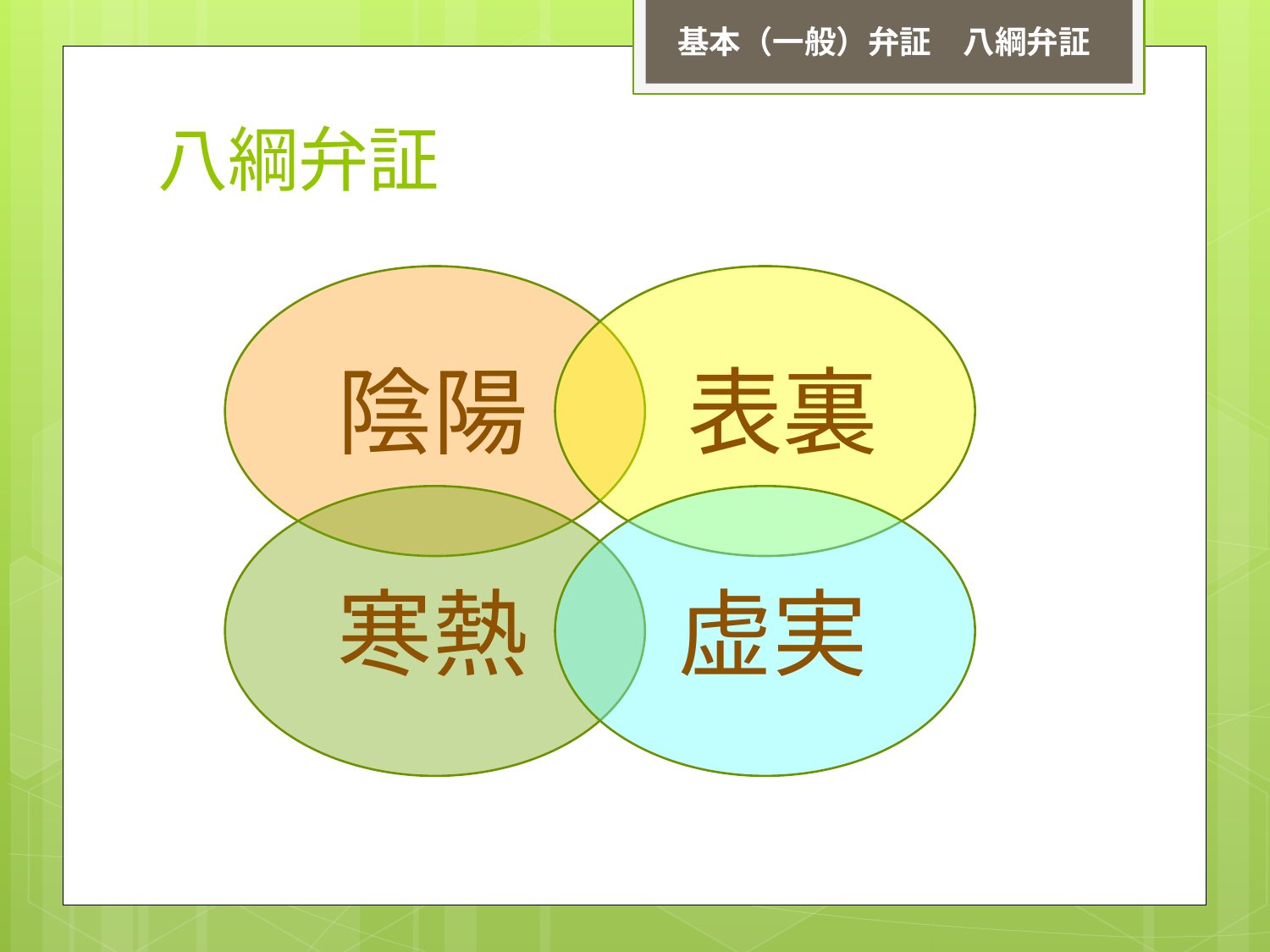

基本（一般）弁証　八綱弁証
# 八綱弁証

陰陽

表裏

寒熱

虚実